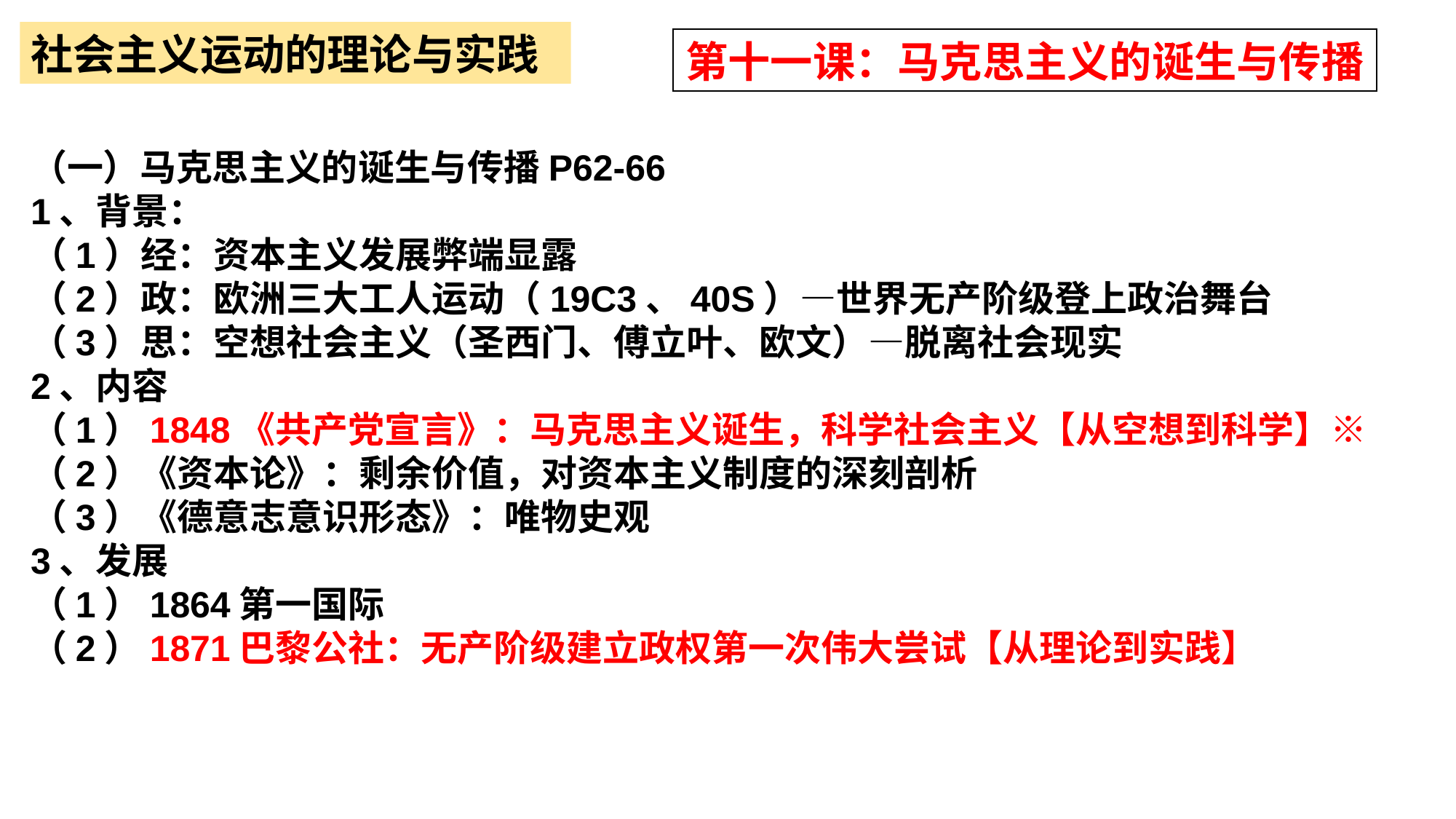

社会主义运动的理论与实践
第十一课：马克思主义的诞生与传播
（一）马克思主义的诞生与传播P62-66
1、背景：
（1）经：资本主义发展弊端显露
（2）政：欧洲三大工人运动（19C3、40S）—世界无产阶级登上政治舞台
（3）思：空想社会主义（圣西门、傅立叶、欧文）—脱离社会现实
2、内容
（1）1848《共产党宣言》：马克思主义诞生，科学社会主义【从空想到科学】※
（2）《资本论》：剩余价值，对资本主义制度的深刻剖析
（3）《德意志意识形态》：唯物史观
3、发展
（1）1864第一国际
（2）1871巴黎公社：无产阶级建立政权第一次伟大尝试【从理论到实践】